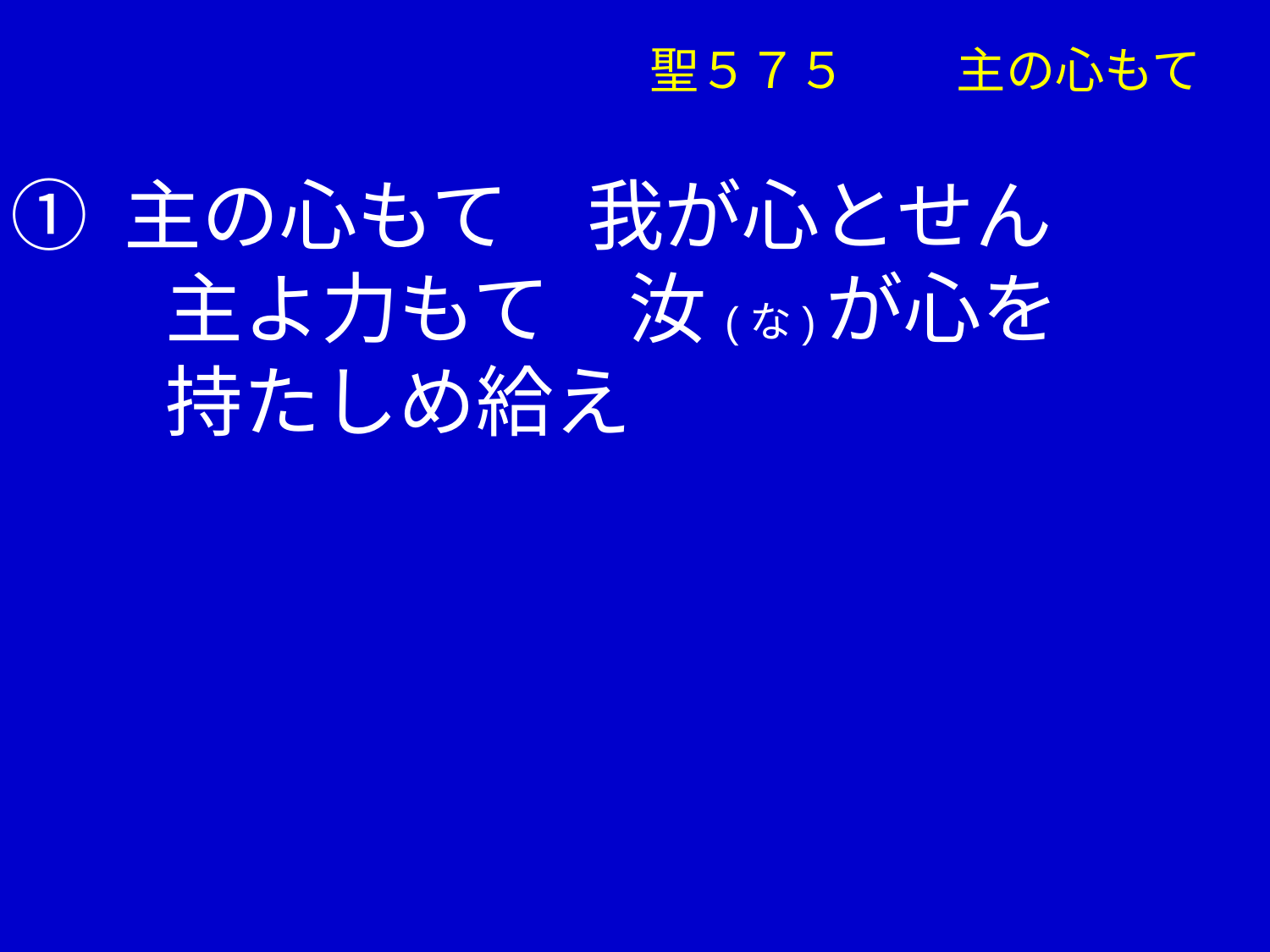

聖５７５          主の心もて
① 主の心もて　我が心とせん
　　主よ力もて　汝(な)が心を
　　持たしめ給え